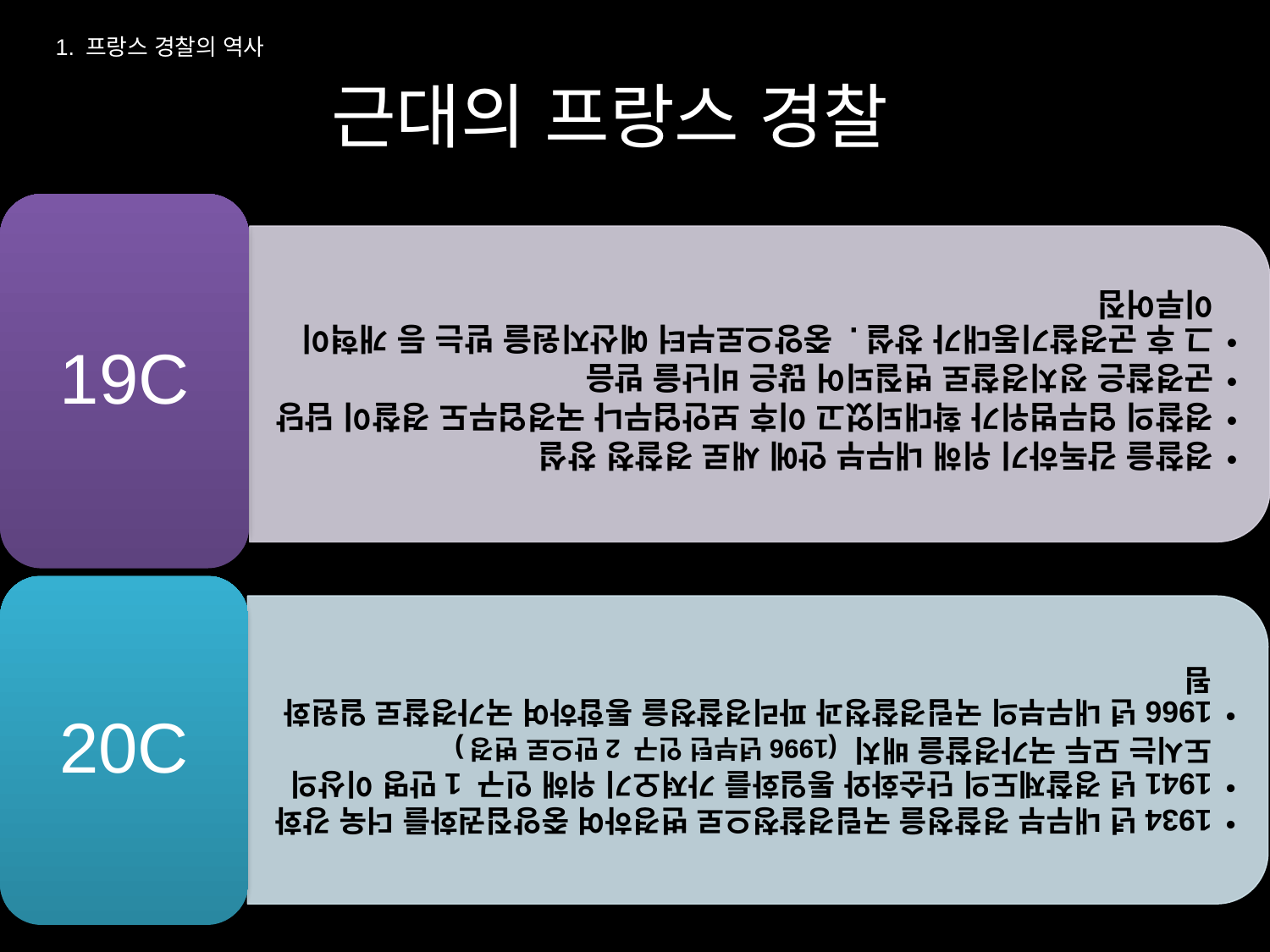

# 1. 프랑스 경찰의 역사
근대의 프랑스 경찰
경찰을 감독하기 위해 내무부 안에 새로 경찰청 창설
경찰의 업무범위가 확대되었고 이후 보안업무나 국경업무도 경찰이 담당
군경찰은 정치경찰로 변질되어 많은 비난을 받음
그 후 군경찰기동대가 창설. 중앙으로부터 예산지원을 받는 등 개혁이 이루어짐
19C
1934년 내무부 경찰청을 국립경찰청으로 변경하여 중앙집권화를 더욱 강화
1941년 경찰제도의 단순화와 통일화를 가져오기 위해 인구 1만명 이상의 도시는 모두 국가경찰을 배치 (1996년부턴 인구 2만으로 변경)
1966년 내무부의 국립경찰청과 파리경찰청을 통합하여 국가경찰로 일원화 됨
20C